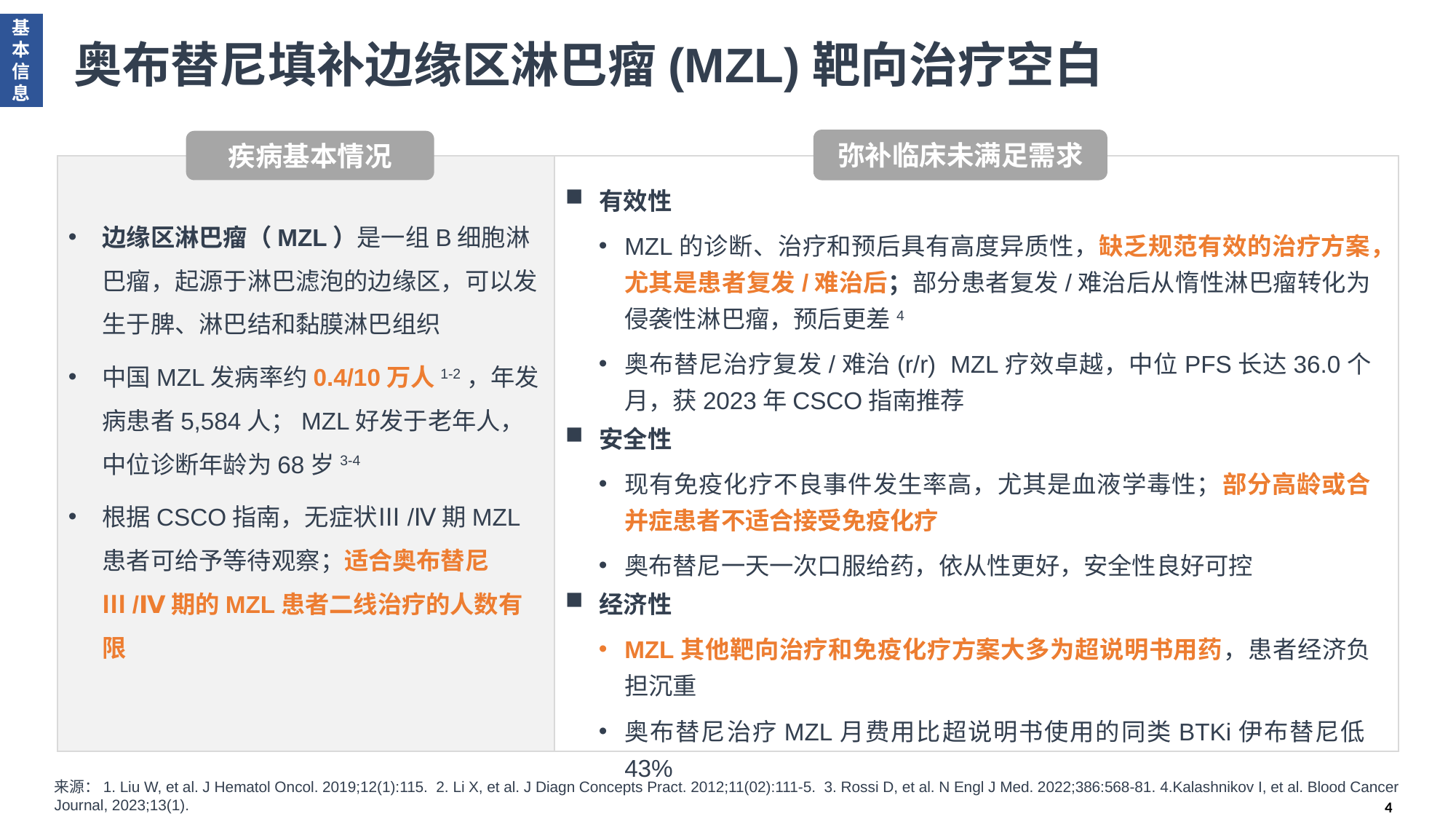

基本信息

# 奥布替尼填补边缘区淋巴瘤(MZL)靶向治疗空白
弥补临床未满足需求
疾病基本情况

有效性
MZL的诊断、治疗和预后具有高度异质性，缺乏规范有效的治疗方案，尤其是患者复发/难治后；部分患者复发/难治后从惰性淋巴瘤转化为侵袭性淋巴瘤，预后更差4
奥布替尼治疗复发/难治(r/r)  MZL疗效卓越，中位PFS长达36.0个月，获2023年CSCO指南推荐
安全性
现有免疫化疗不良事件发生率高，尤其是血液学毒性；部分高龄或合并症患者不适合接受免疫化疗
奥布替尼一天一次口服给药，依从性更好，安全性良好可控
经济性
MZL其他靶向治疗和免疫化疗方案大多为超说明书用药，患者经济负担沉重
奥布替尼治疗MZL月费用比超说明书使用的同类BTKi伊布替尼低43%
边缘区淋巴瘤（MZL）是一组B细胞淋巴瘤，起源于淋巴滤泡的边缘区，可以发生于脾、淋巴结和黏膜淋巴组织
中国MZL发病率约0.4/10万人1-2，年发病患者5,584人；MZL好发于老年人，中位诊断年龄为68岁3-4
根据CSCO指南，无症状Ⅲ/Ⅳ期MZL患者可给予等待观察；适合奥布替尼Ⅲ/Ⅳ期的MZL患者二线治疗的人数有限
来源：1. Liu W, et al. J Hematol Oncol. 2019;12(1):115.  2. Li X, et al. J Diagn Concepts Pract. 2012;11(02):111-5.  3. Rossi D, et al. N Engl J Med. 2022;386:568-81. 4.Kalashnikov I, et al. Blood Cancer Journal, 2023;13(1).